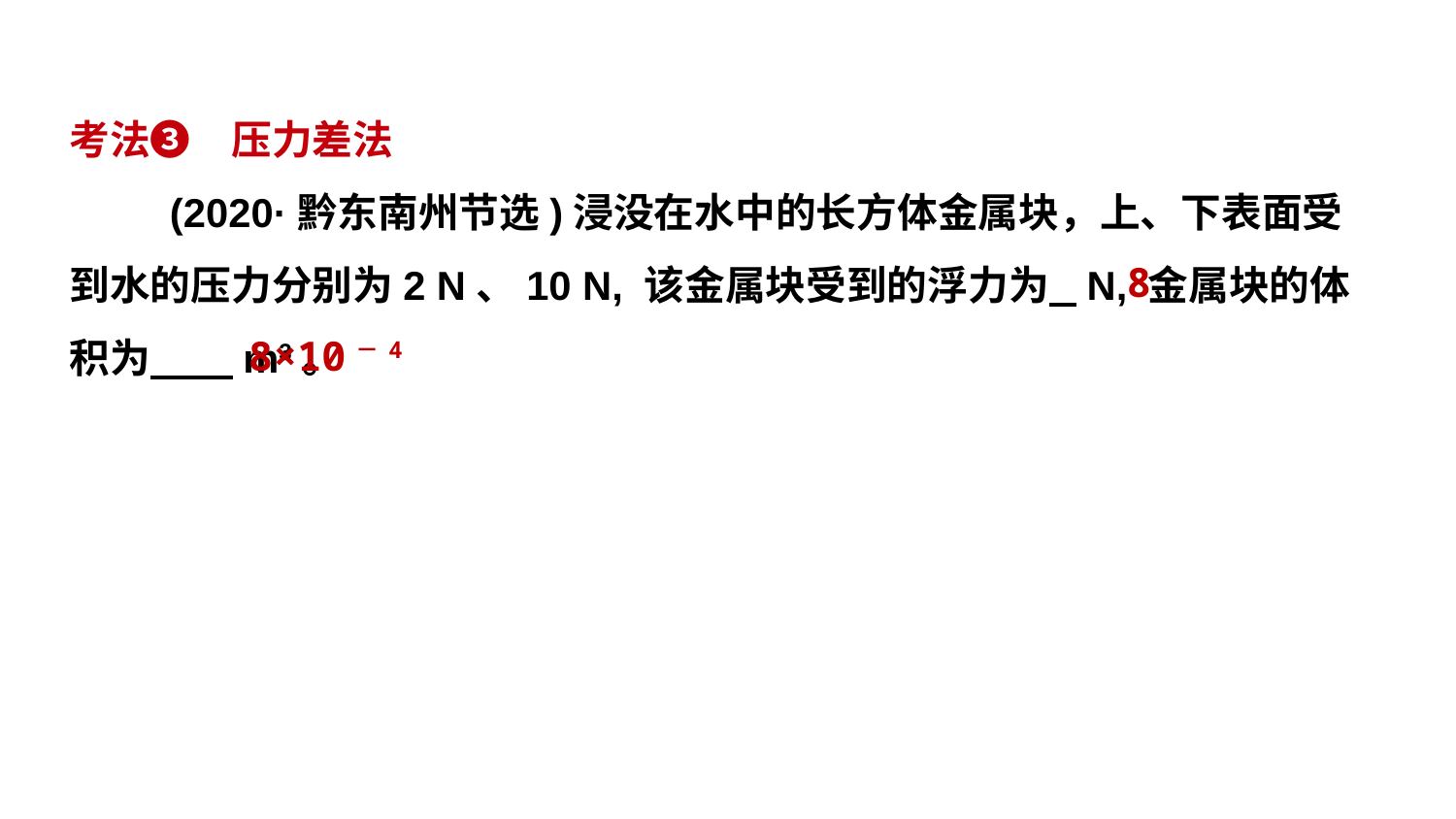

考法❸　压力差法
         (2020·黔东南州节选)浸没在水中的长方体金属块，上、下表面受到水的压力分别为2 N、10 N, 该金属块受到的浮力为   N, 金属块的体积为         m3。

8
8×10－4